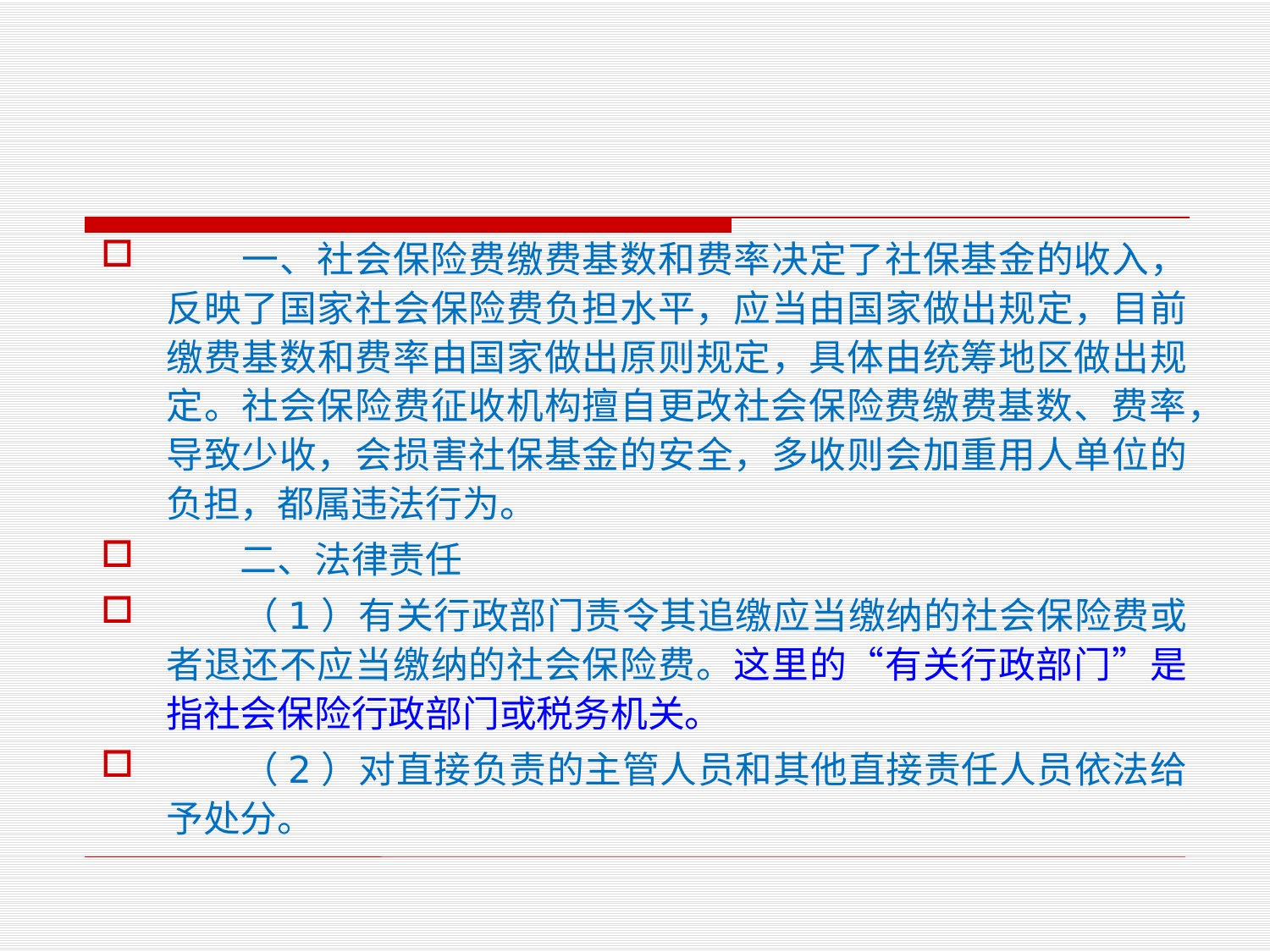

一、社会保险费缴费基数和费率决定了社保基金的收入，反映了国家社会保险费负担水平，应当由国家做出规定，目前缴费基数和费率由国家做出原则规定，具体由统筹地区做出规定。社会保险费征收机构擅自更改社会保险费缴费基数、费率，导致少收，会损害社保基金的安全，多收则会加重用人单位的负担，都属违法行为。
　　二、法律责任
　　（1）有关行政部门责令其追缴应当缴纳的社会保险费或者退还不应当缴纳的社会保险费。这里的“有关行政部门”是指社会保险行政部门或税务机关。
　　（2）对直接负责的主管人员和其他直接责任人员依法给予处分。